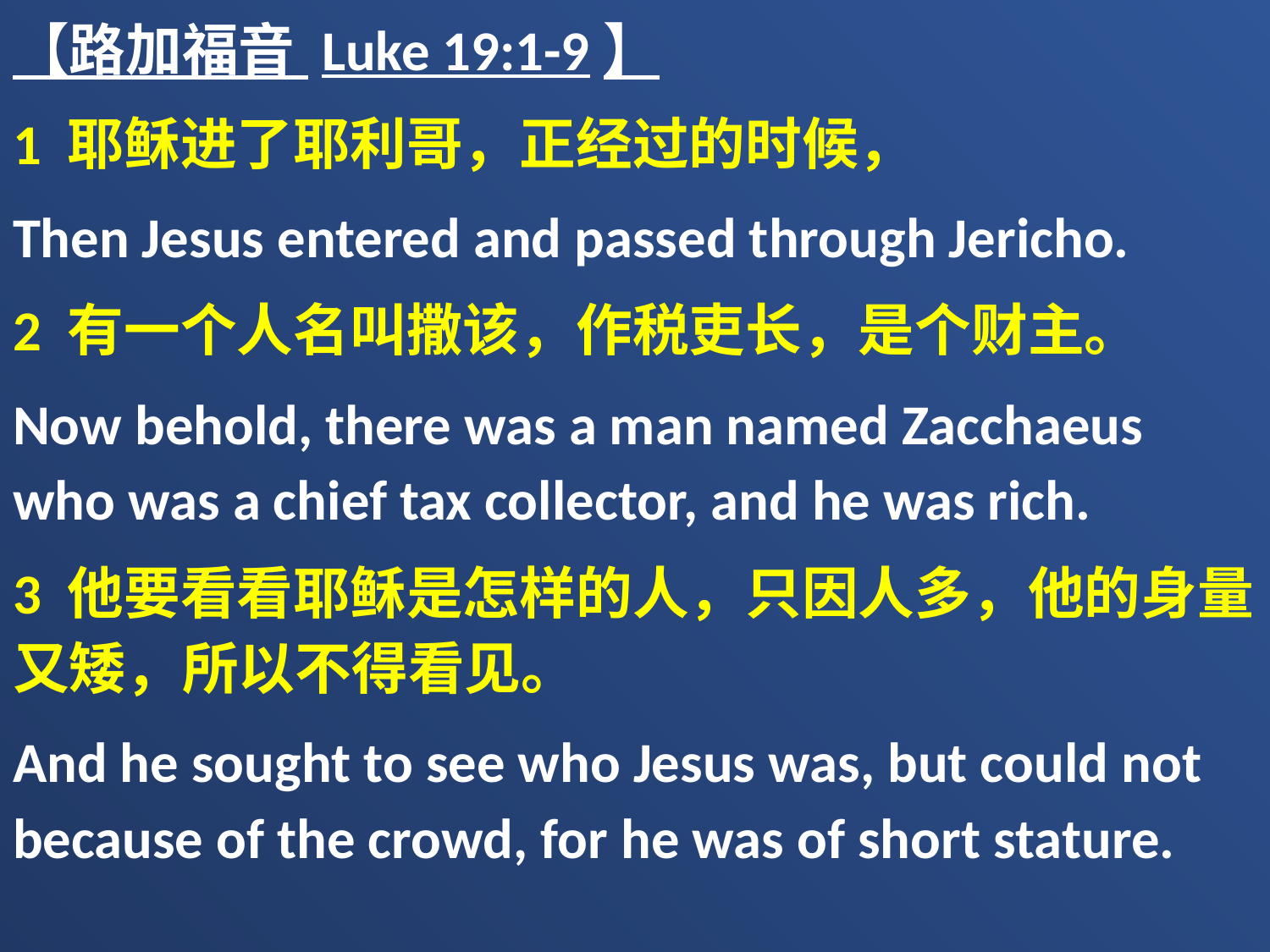

【路加福音 Luke 19:1-9】
1 耶稣进了耶利哥，正经过的时候，
Then Jesus entered and passed through Jericho.
2 有一个人名叫撒该，作税吏长，是个财主。
Now behold, there was a man named Zacchaeus who was a chief tax collector, and he was rich.
3 他要看看耶稣是怎样的人，只因人多，他的身量又矮，所以不得看见。
And he sought to see who Jesus was, but could not because of the crowd, for he was of short stature.